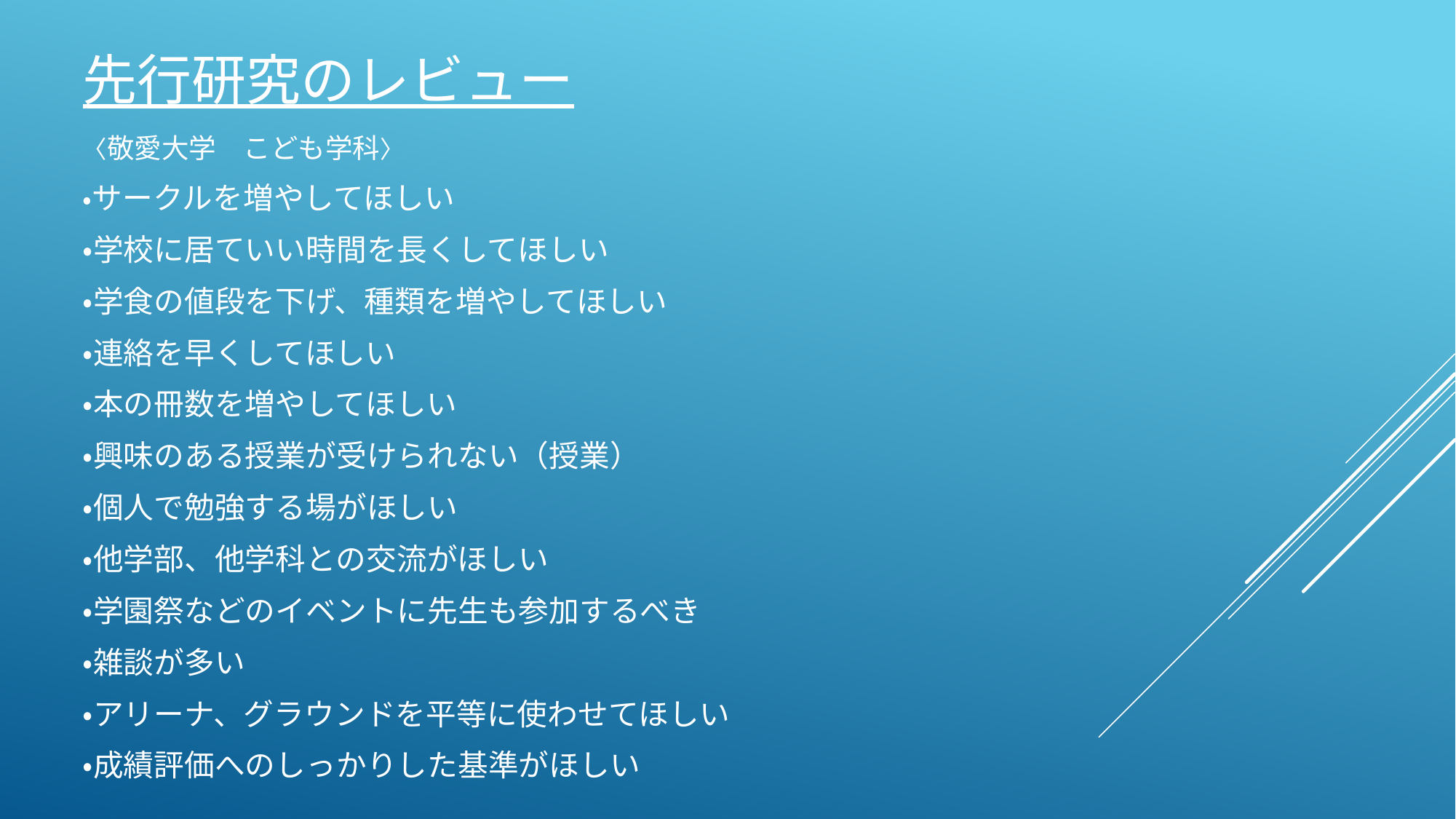

# 先行研究のレビュー
〈敬愛大学　こども学科〉
・サークルを増やしてほしい
・学校に居ていい時間を長くしてほしい
・学食の値段を下げ、種類を増やしてほしい
・連絡を早くしてほしい
・本の冊数を増やしてほしい
・興味のある授業が受けられない（授業）
・個人で勉強する場がほしい
・他学部、他学科との交流がほしい
・学園祭などのイベントに先生も参加するべき
・雑談が多い
・アリーナ、グラウンドを平等に使わせてほしい
・成績評価へのしっかりした基準がほしい